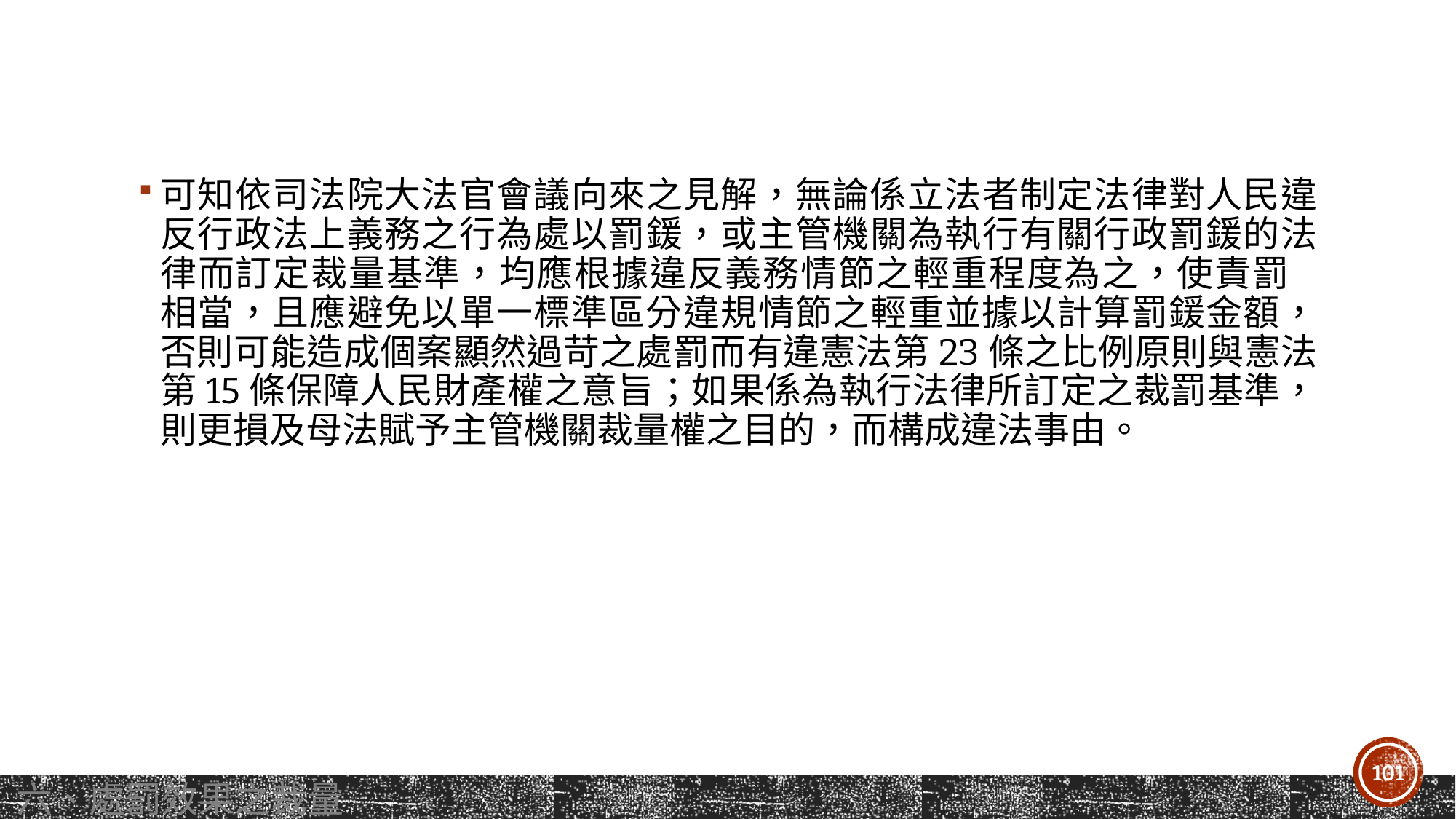

#
可知依司法院大法官會議向來之見解，無論係立法者制定法律對人民違反行政法上義務之行為處以罰鍰，或主管機關為執行有關行政罰鍰的法律而訂定裁量基準，均應根據違反義務情節之輕重程度為之，使責罰    相當，且應避免以單一標準區分違規情節之輕重並據以計算罰鍰金額，否則可能造成個案顯然過苛之處罰而有違憲法第23條之比例原則與憲法第15條保障人民財產權之意旨；如果係為執行法律所訂定之裁罰基準，則更損及母法賦予主管機關裁量權之目的，而構成違法事由。

101